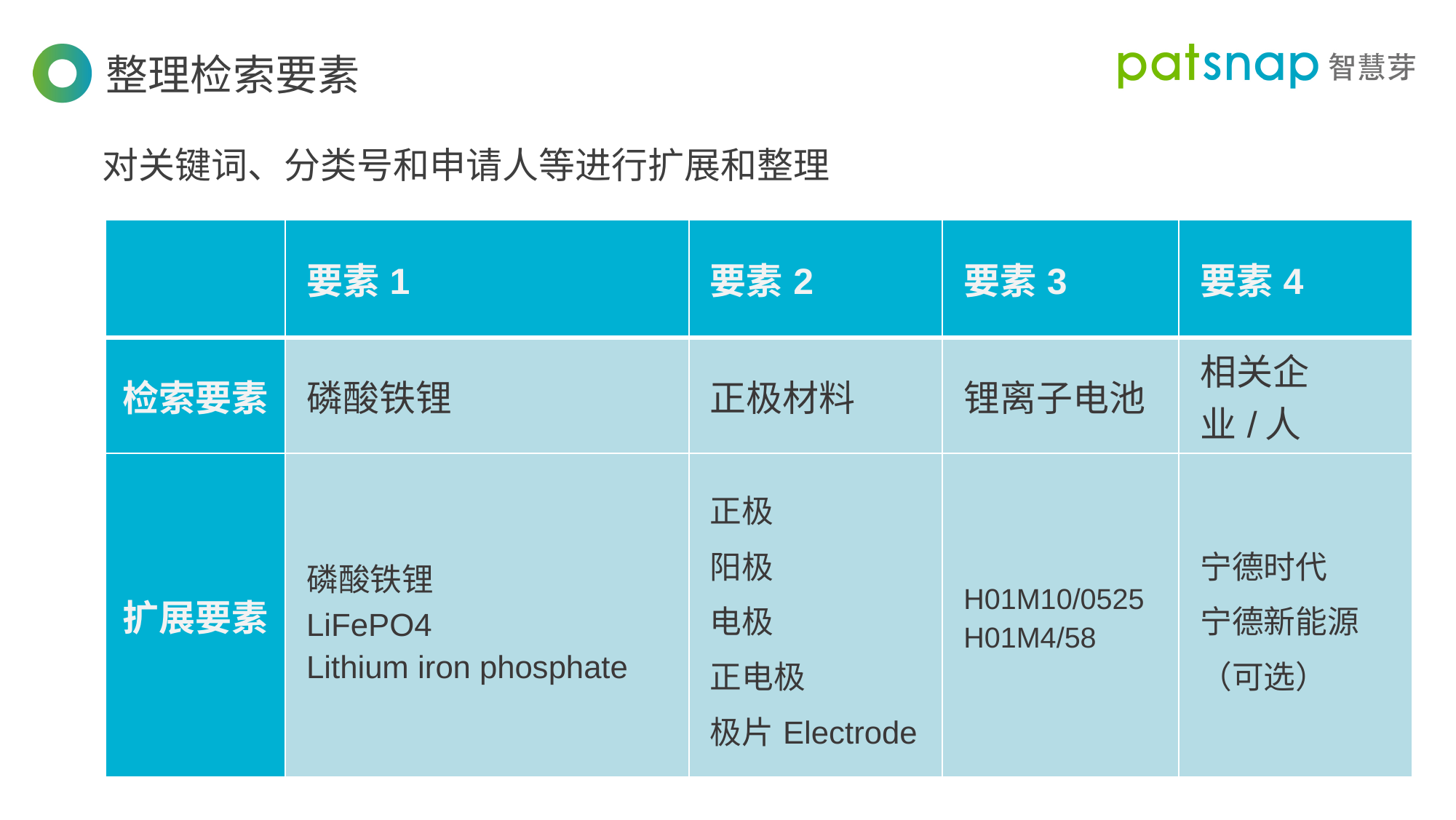

整理检索要素
对关键词、分类号和申请人等进行扩展和整理
|  | 要素1 | 要素2 | 要素3 | 要素4 |
| --- | --- | --- | --- | --- |
| 检索要素 | 磷酸铁锂 | 正极材料 | 锂离子电池 | 相关企业/人 |
| 扩展要素 | 磷酸铁锂 LiFePO4 Lithium iron phosphate | 正极 阳极 电极 正电极 极片Electrode | H01M10/0525 H01M4/58 | 宁德时代 宁德新能源 （可选） |